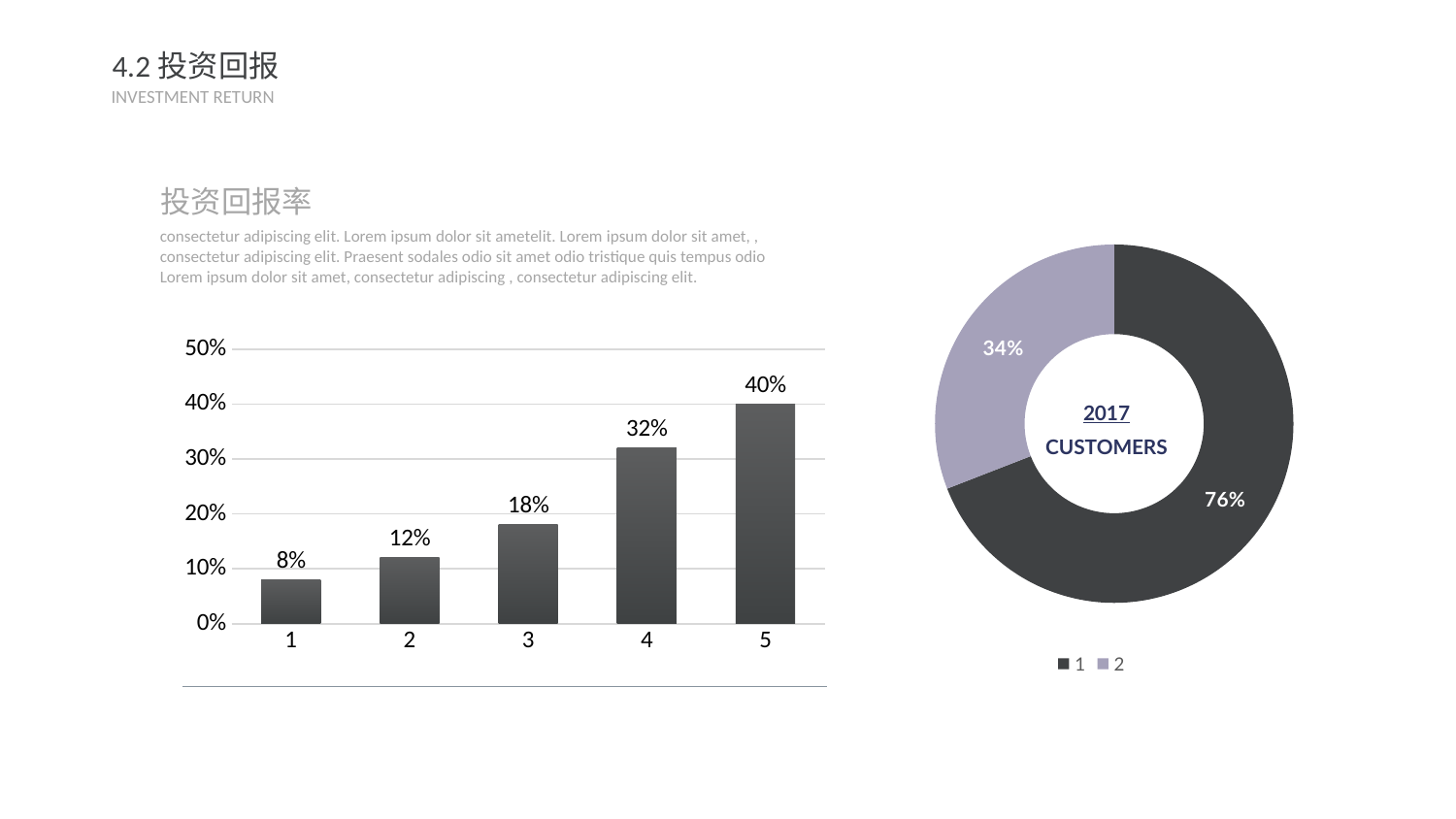

4.2投资回报
INVESTMENT RETURN
投资回报率
consectetur adipiscing elit. Lorem ipsum dolor sit ametelit. Lorem ipsum dolor sit amet, , consectetur adipiscing elit. Praesent sodales odio sit amet odio tristique quis tempus odio Lorem ipsum dolor sit amet, consectetur adipiscing , consectetur adipiscing elit.

### Chart

| Category |  |
|---|---|

### Chart

| Category |  |
|---|---|
2017
CUSTOMERS